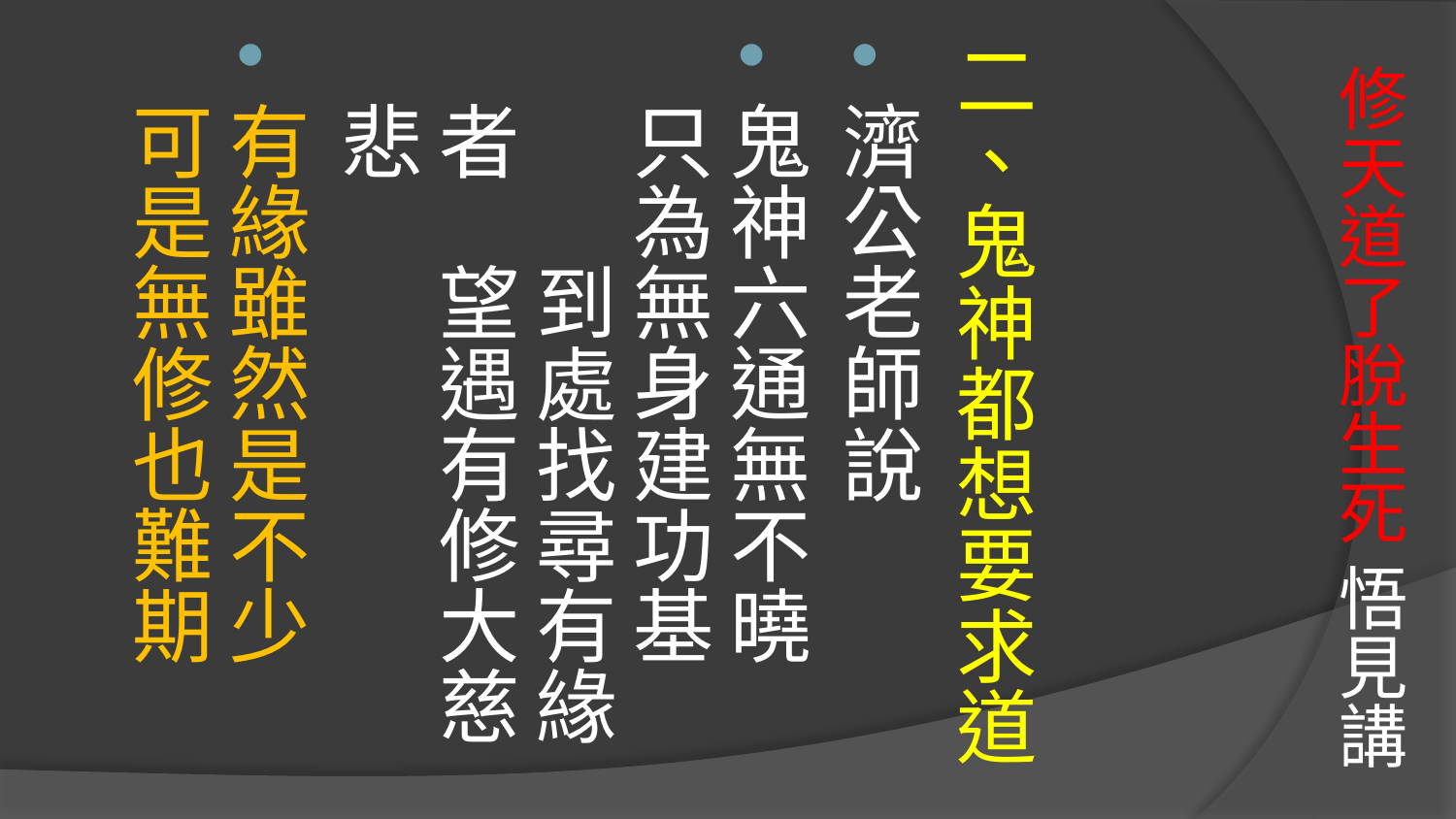

二、鬼神都想要求道
濟公老師說
鬼神六通無不曉　只為無身建功基　　　到處找尋有緣者　望遇有修大慈悲
有緣雖然是不少　可是無修也難期
# 修天道了脫生死 悟見講